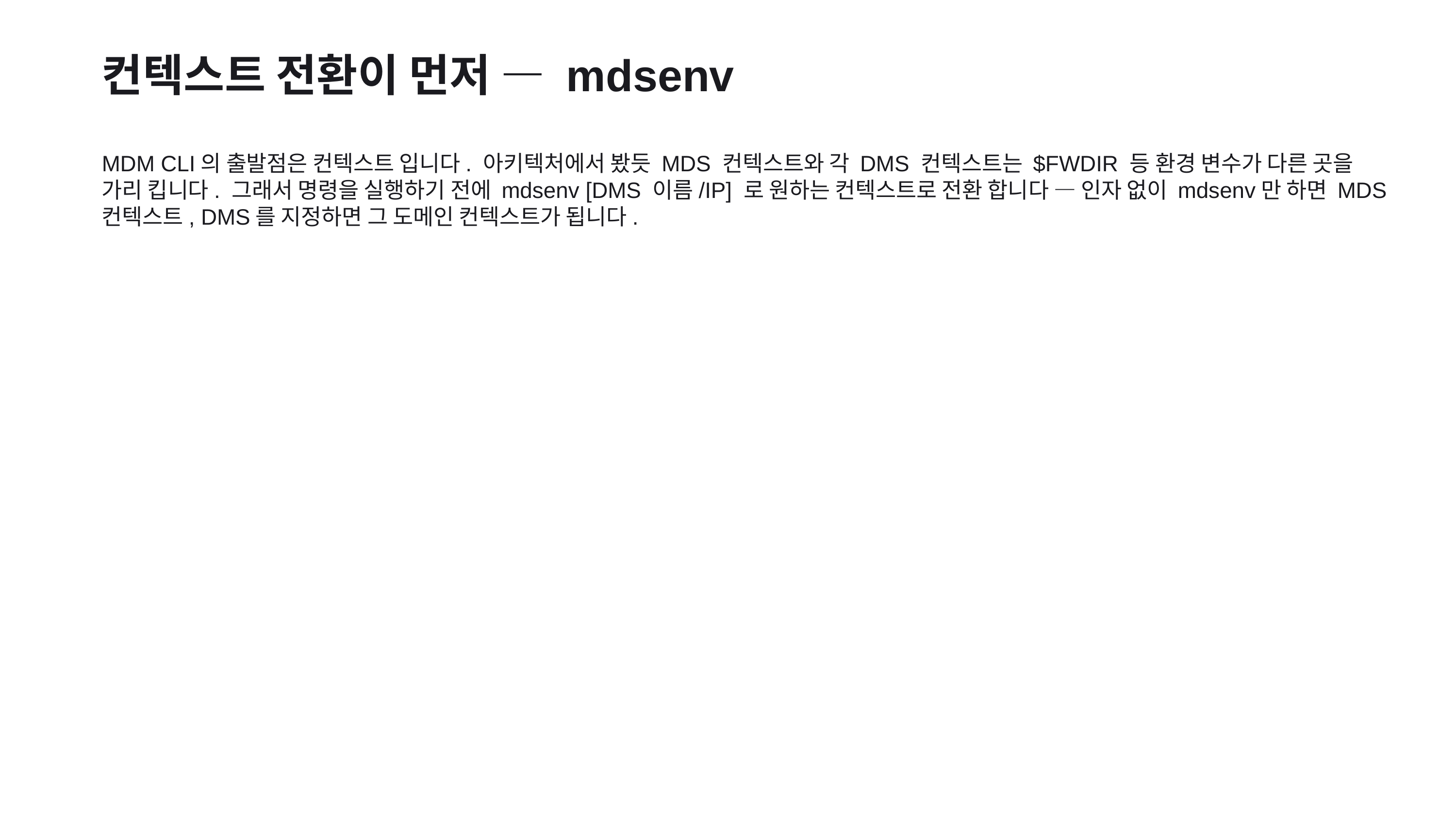

컨텍스트 전환이 먼저 — mdsenv
MDM CLI의 출발점은 컨텍스트 입니다. 아키텍처에서 봤듯 MDS 컨텍스트와 각 DMS 컨텍스트는 $FWDIR 등 환경 변수가 다른 곳을 가리 킵니다. 그래서 명령을 실행하기 전에 mdsenv [DMS 이름/IP] 로 원하는 컨텍스트로 전환 합니다 — 인자 없이 mdsenv만 하면 MDS 컨텍스트, DMS를 지정하면 그 도메인 컨텍스트가 됩니다.